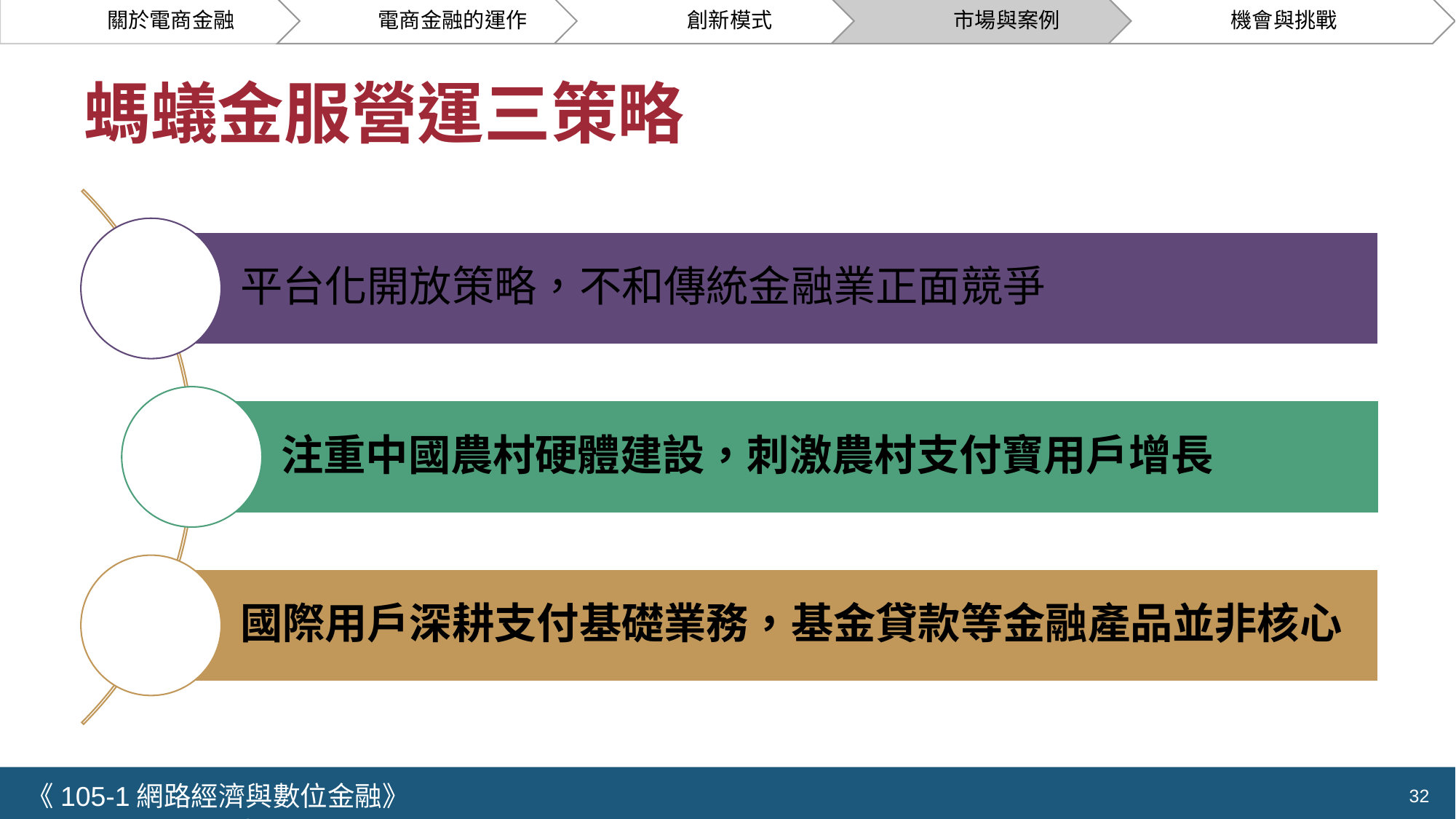

關於電商金融
電商金融的運作
創新模式
市場與案例
機會與挑戰
# 螞蟻金服營運三策略
平台化開放策略，不和傳統金融業正面競爭
注重中國農村硬體建設，刺激農村支付寶用戶增長
國際用戶深耕支付基礎業務，基金貸款等金融產品並非核心
《105-1網路經濟與數位金融》                                                                                                                                             NCTU.IIM.IEBI Lab
32